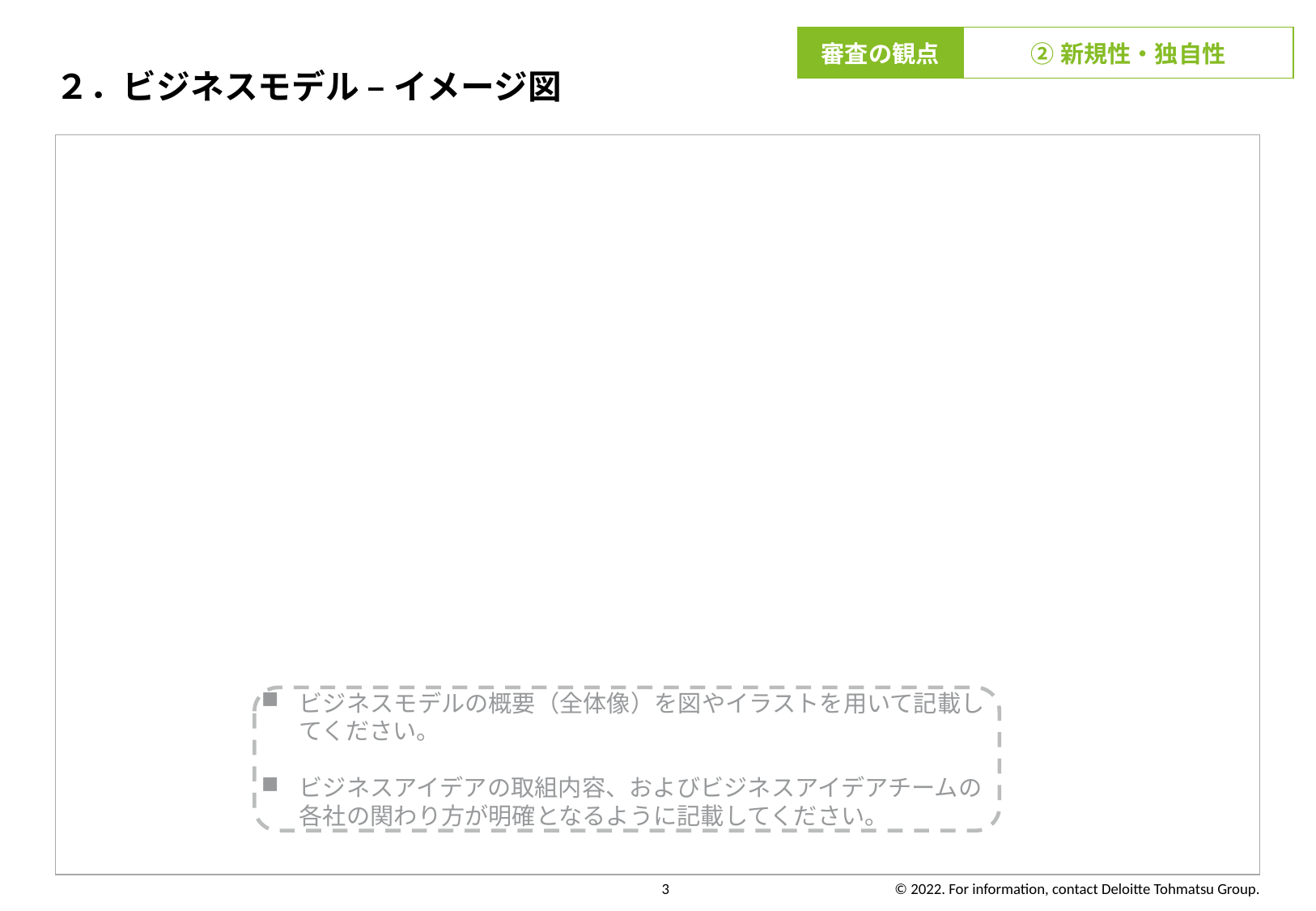

# ２．ビジネスモデル – イメージ図
審査の観点
②新規性・独自性

ビジネスモデルの概要（全体像）を図やイラストを用いて記載してください。

ビジネスアイデアの取組内容、およびビジネスアイデアチームの各社の関わり方が明確となるように記載してください。
3